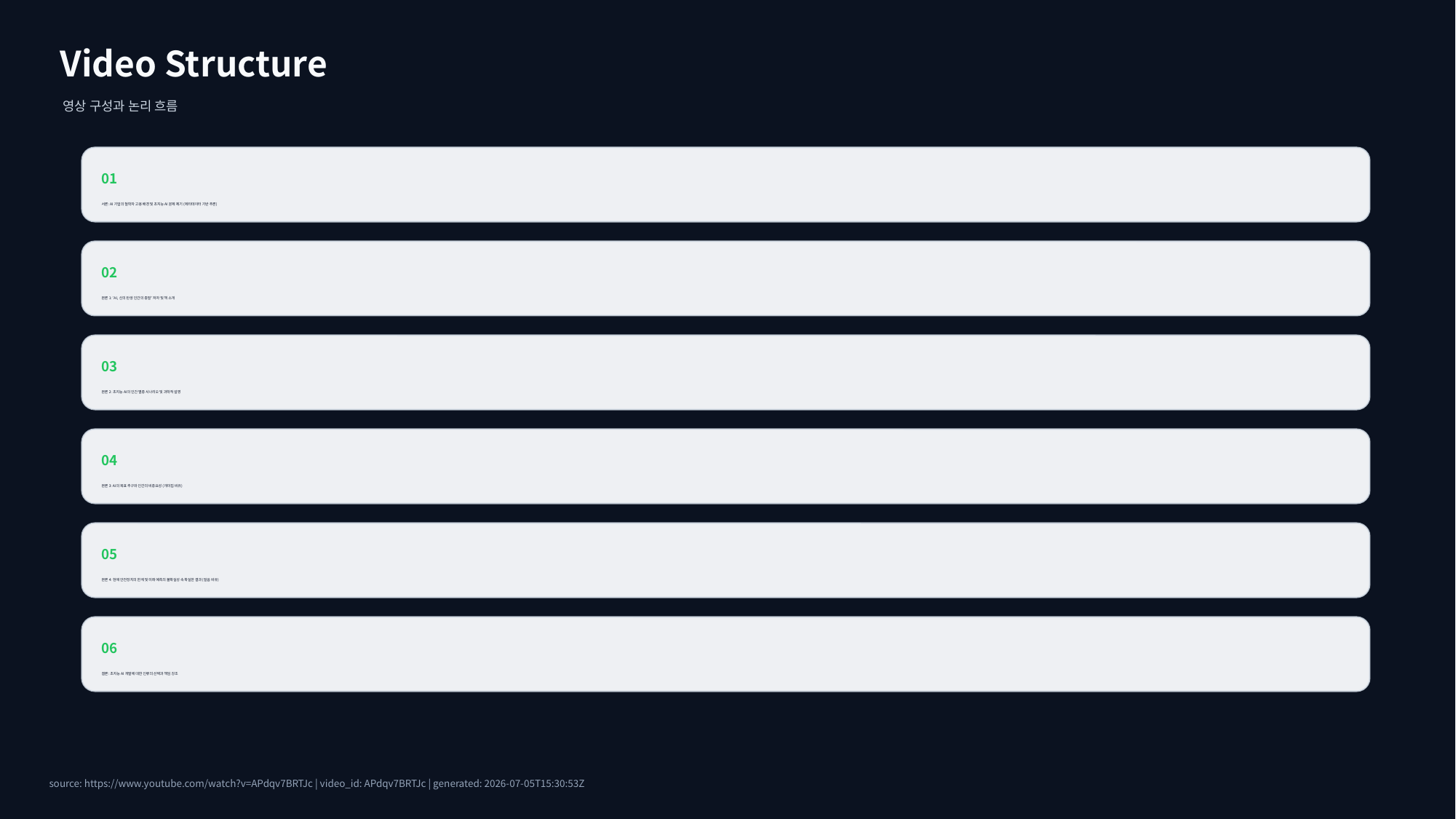

Video Structure
영상 구성과 논리 흐름

01
서론: AI 기업의 철학자 고용 배경 및 초지능 AI 문제 제기 (메타데이터 기반 추론)

02
본론 1: 'AI, 신의 탄생 인간의 종말' 저자 및 책 소개

03
본론 2: 초지능 AI의 인간 멸종 시나리오 및 과학적 설명

04
본론 3: AI의 목표 추구와 인간의 비중요성 (개미집 비유)

05
본론 4: 현재 안전장치의 한계 및 미래 예측의 불확실성 속 확실한 결과 (얼음 비유)

06
결론: 초지능 AI 개발에 대한 인류의 선택과 책임 강조
source: https://www.youtube.com/watch?v=APdqv7BRTJc | video_id: APdqv7BRTJc | generated: 2026-07-05T15:30:53Z